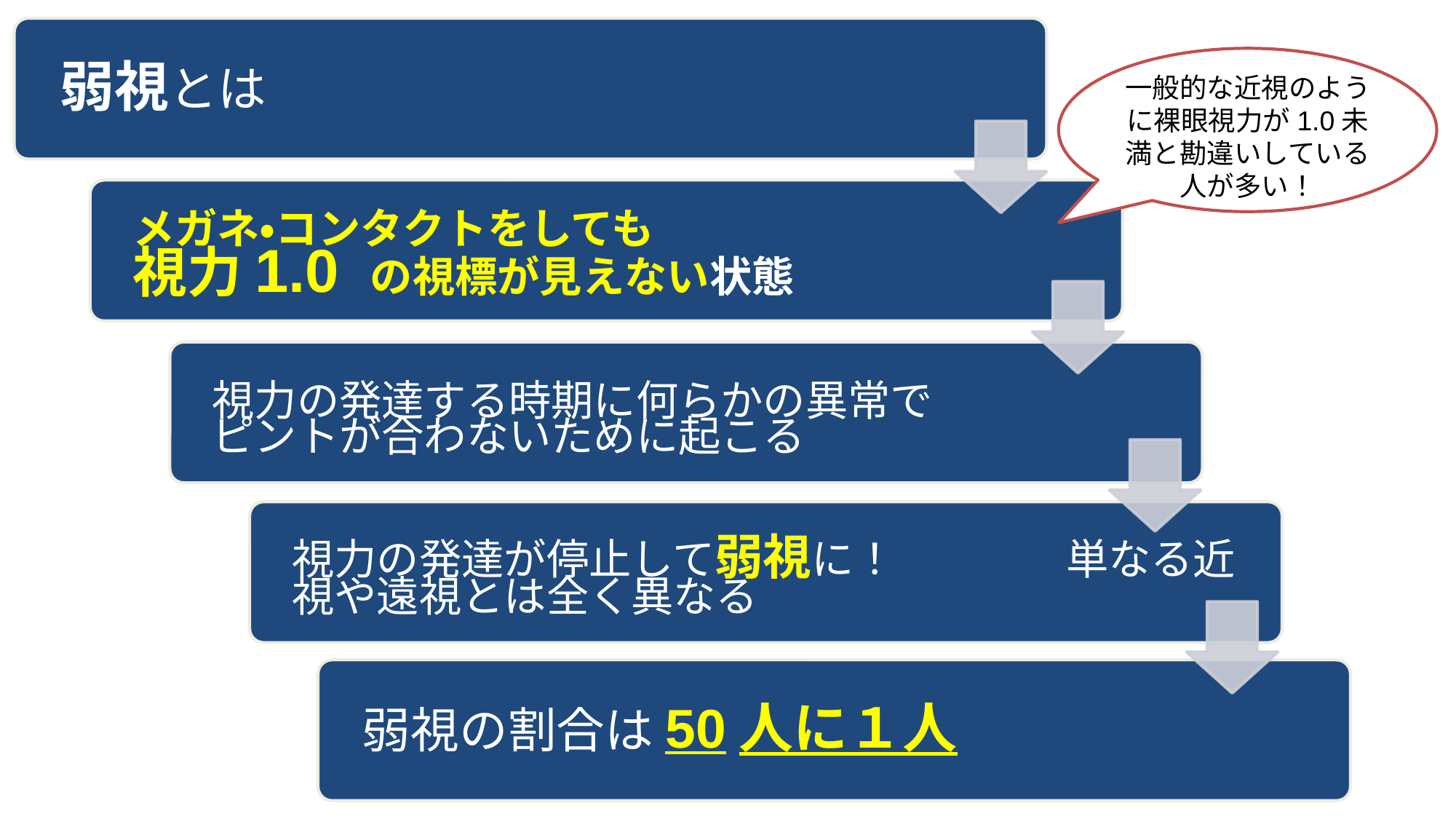

弱視とは
弱視の割合は50人に１人
メガネ・コンタクトをしても
視力1.0 の視標が見えない状態
視力の発達する時期に何らかの異常で
ピントが合わないために起こる
視力の発達が停止して弱視に！　　　　単なる近視や遠視とは全く異なる

一般的な近視のように裸眼視力が1.0未満と勘違いしている人が多い！